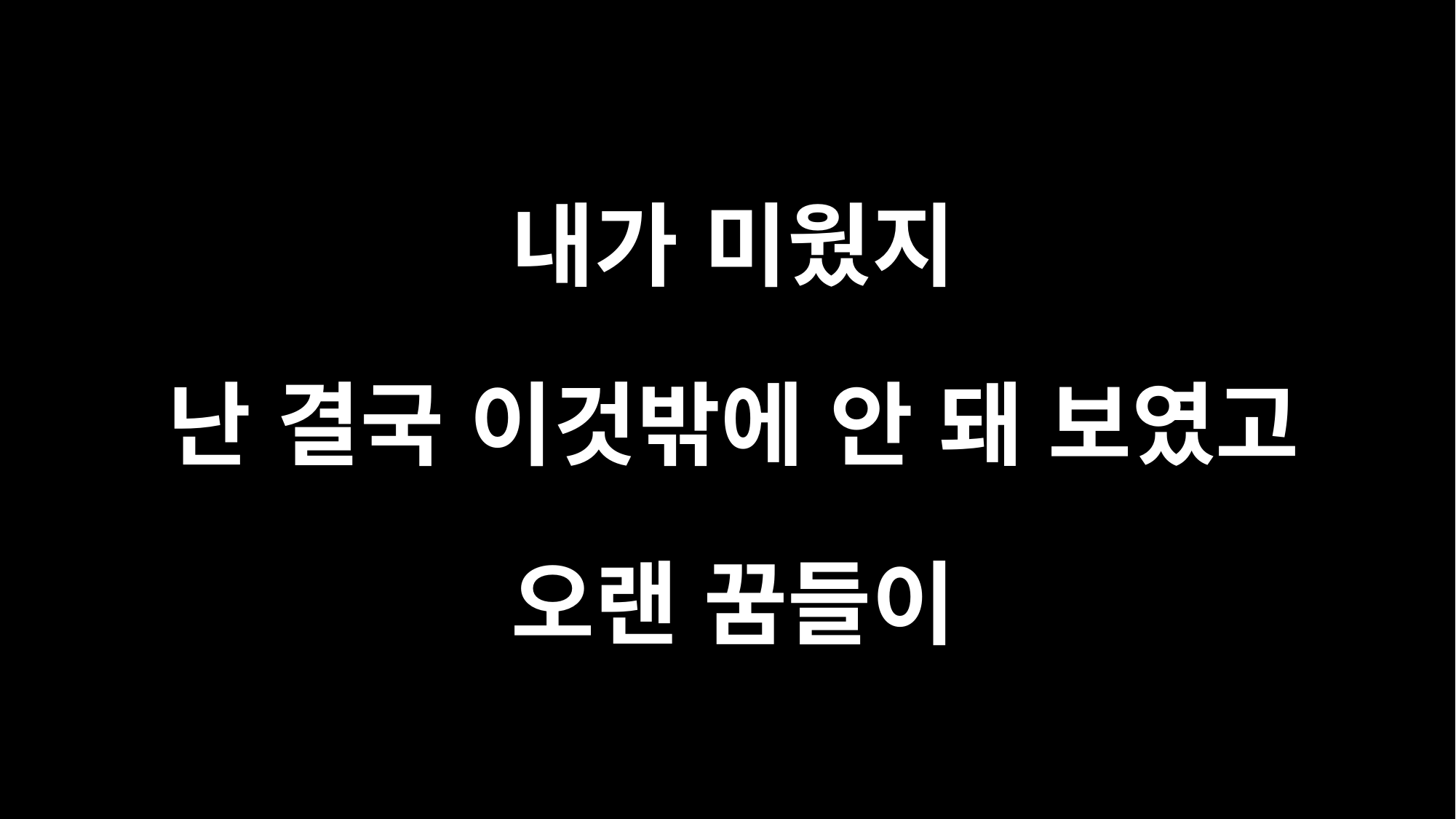

내가 미웠지
난 결국 이것밖에 안 돼 보였고
오랜 꿈들이